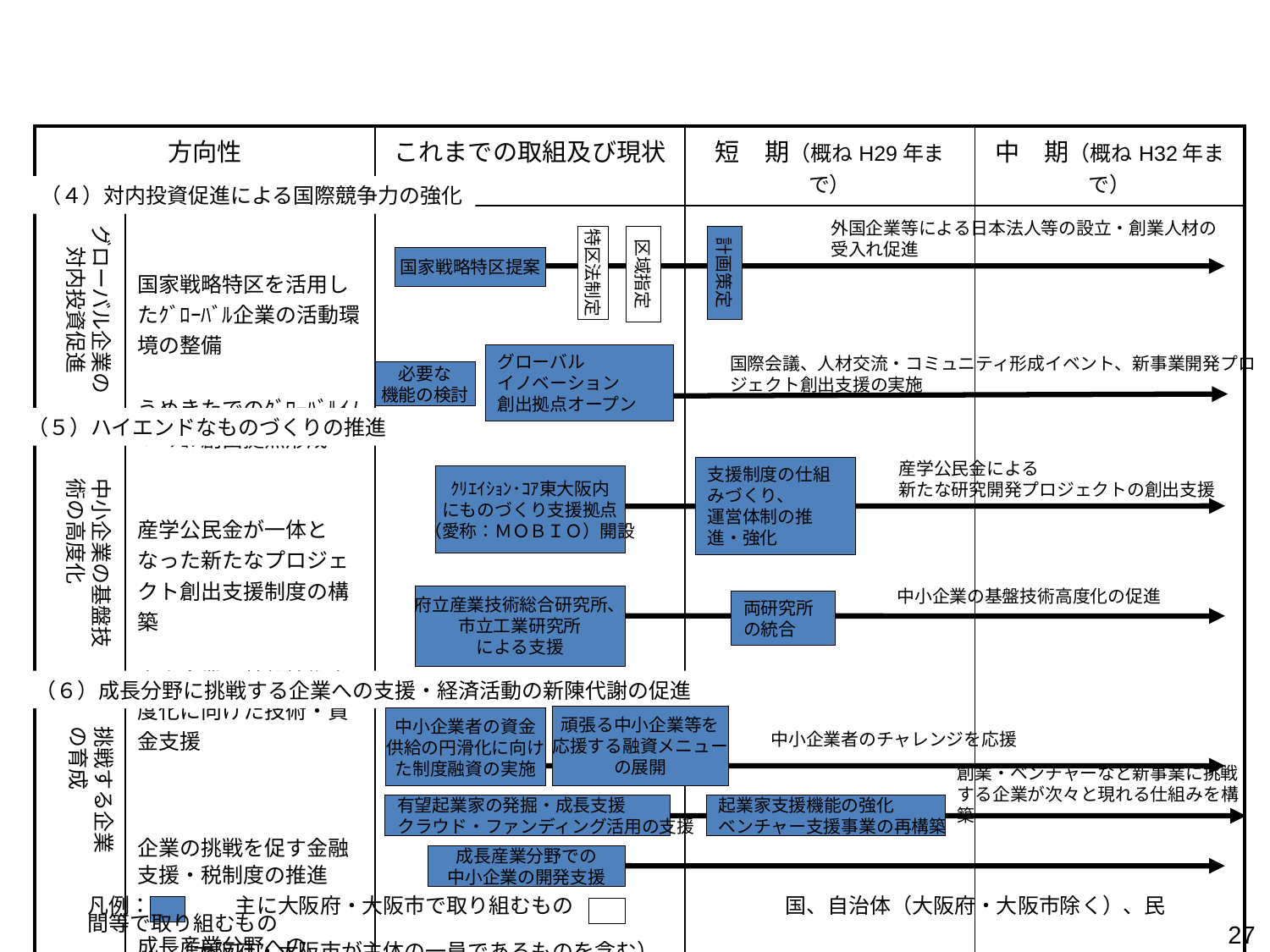

| 方向性 |  | これまでの取組及び現状 | 短　期（概ねH29年まで） | 中　期（概ねH32年まで） |
| --- | --- | --- | --- | --- |
|  | 国家戦略特区を活用したｸﾞﾛｰﾊﾞﾙ企業の活動環境の整備 うめきたでのｸﾞﾛｰﾊﾞﾙｲﾉﾍﾞｰｼｮﾝ創出拠点形成 産学公民金が一体となった新たなプロジェクト創出支援制度の構築 中小企業の基盤技術高度化に向けた技術・資金支援 企業の挑戦を促す金融 支援・税制度の推進 成長産業分野への 中小企業の参入促進 |  |  |  |
（４）対内投資促進による国際競争力の強化
グローバル企業の
対内投資促進
外国企業等による日本法人等の設立・創業人材の
受入れ促進
特区法制定
区域指定
計画策定
国家戦略特区提案

　国際会議、人材交流・コミュニティ形成イベント、新事業開発プロ
　ジェクト創出支援の実施
グローバル
イノベーション
創出拠点オープン
必要な
機能の検討

（５）ハイエンドなものづくりの推進
産学公民金による
新たな研究開発プロジェクトの創出支援
支援制度の仕組みづくり、
運営体制の推進・強化
中小企業の基盤技術の高度化
ｸﾘｴｲｼｮﾝ･ｺｱ東大阪内
にものづくり支援拠点
（愛称：ＭＯＢＩＯ）開設

中小企業の基盤技術高度化の促進
府立産業技術総合研究所、
市立工業研究所
による支援
両研究所
の統合

（６）成長分野に挑戦する企業への支援・経済活動の新陳代謝の促進
頑張る中小企業等を
応援する融資メニュー
の展開
中小企業者の資金
供給の円滑化に向け
た制度融資の実施
挑戦する企業の育成
中小企業者のチャレンジを応援

創業・ベンチャーなど新事業に挑戦する企業が次々と現れる仕組みを構築
有望起業家の発掘・成長支援
クラウド・ファンディング活用の支援
起業家支援機能の強化
ベンチャー支援事業の再構築

成長産業分野での
中小企業の開発支援

凡例：　　　　主に大阪府・大阪市で取り組むもの　　　　　　　　　　国、自治体（大阪府・大阪市除く）、民間等で取り組むもの
　　　　（大阪府・大阪市が主体の一員であるものを含む）

27